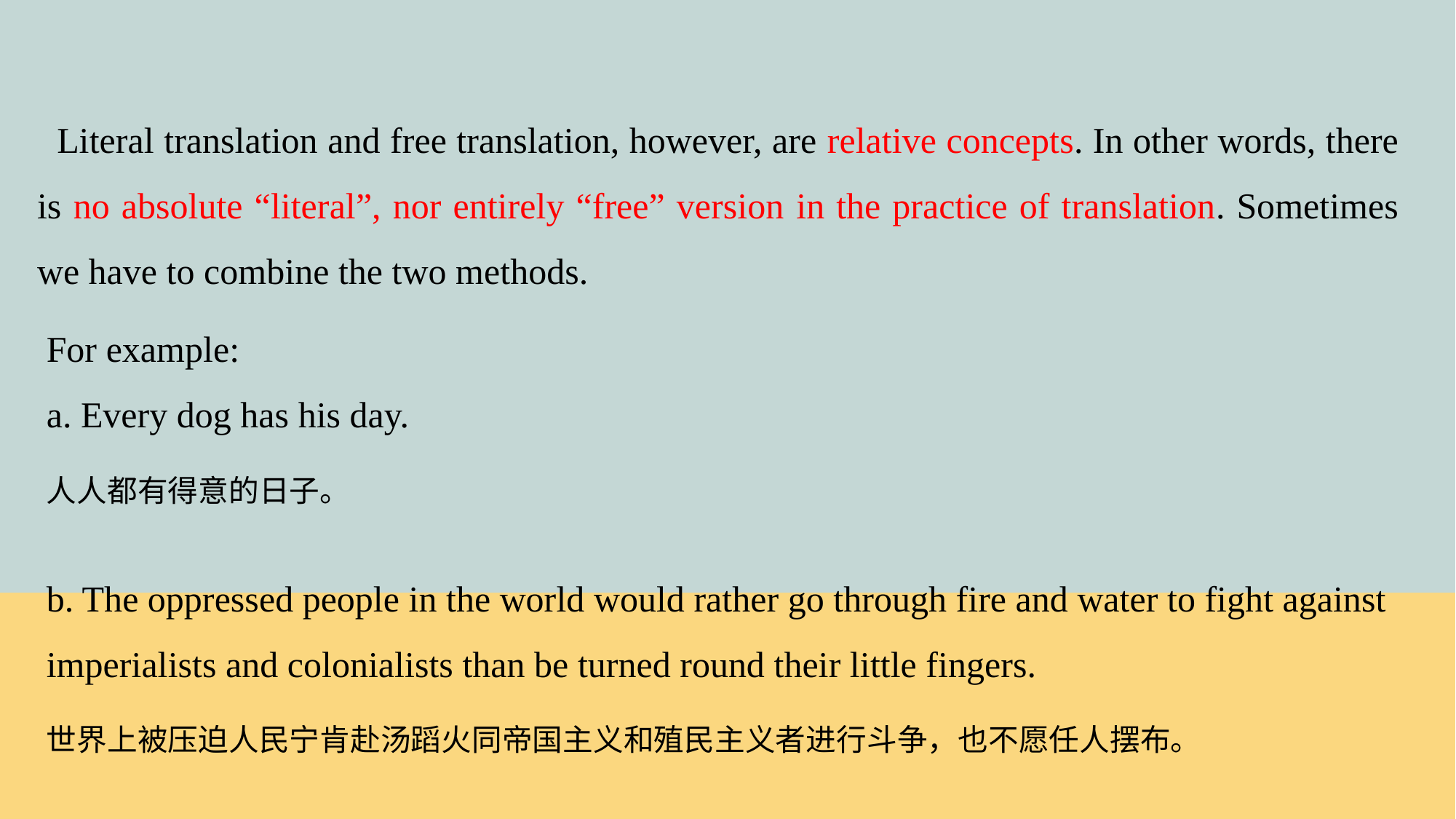

Literal translation and free translation, however, are relative concepts. In other words, there is no absolute “literal”, nor entirely “free” version in the practice of translation. Sometimes we have to combine the two methods.

For example:
a. Every dog has his day.
人人都有得意的日子。
b. The oppressed people in the world would rather go through fire and water to fight against imperialists and colonialists than be turned round their little fingers.
世界上被压迫人民宁肯赴汤蹈火同帝国主义和殖民主义者进行斗争，也不愿任人摆布。